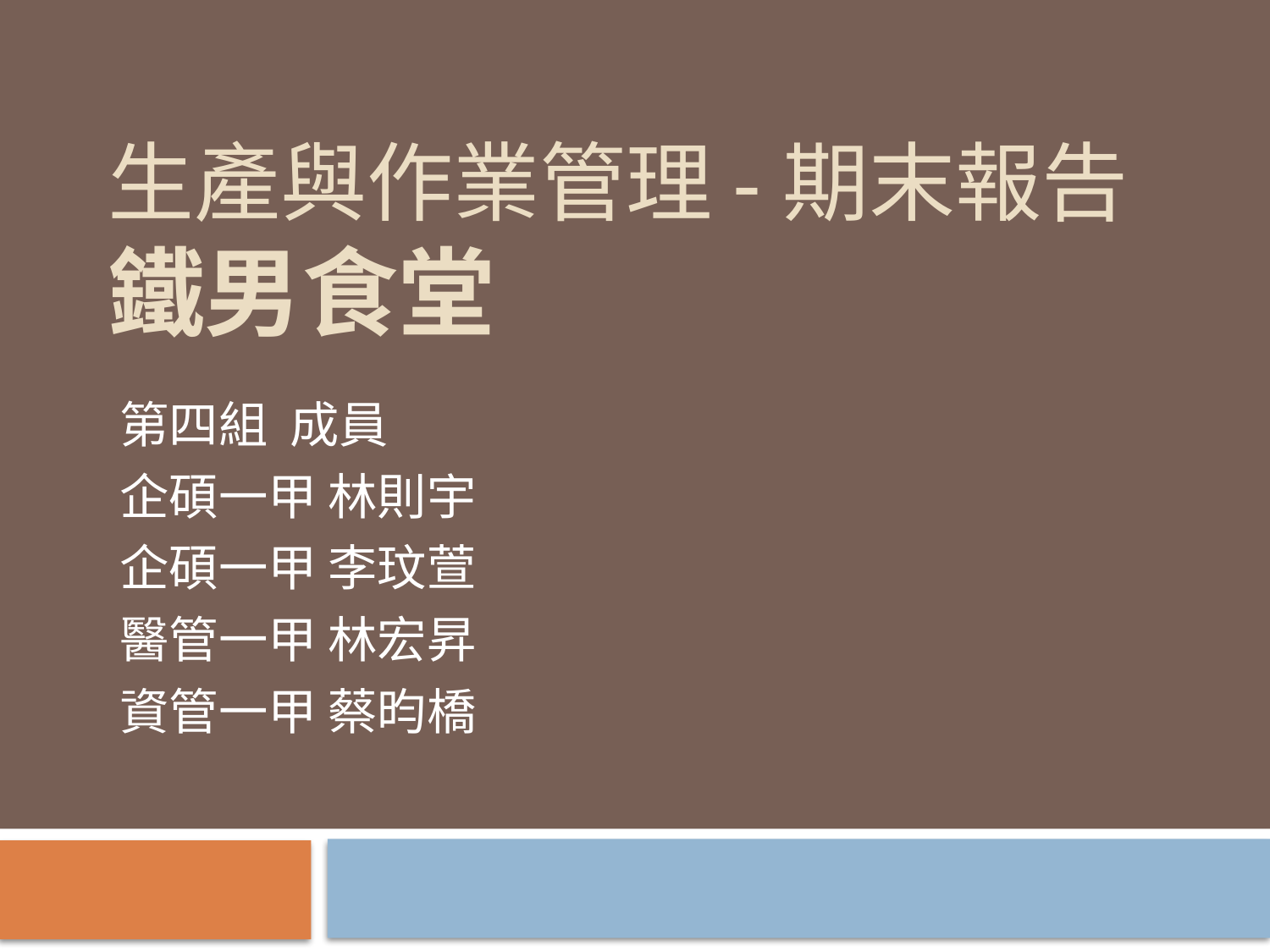

# 生產與作業管理-期末報告 鐵男食堂
第四組  成員
企碩一甲 林則宇
企碩一甲 李玟萱
醫管一甲 林宏昇
資管一甲 蔡昀橋